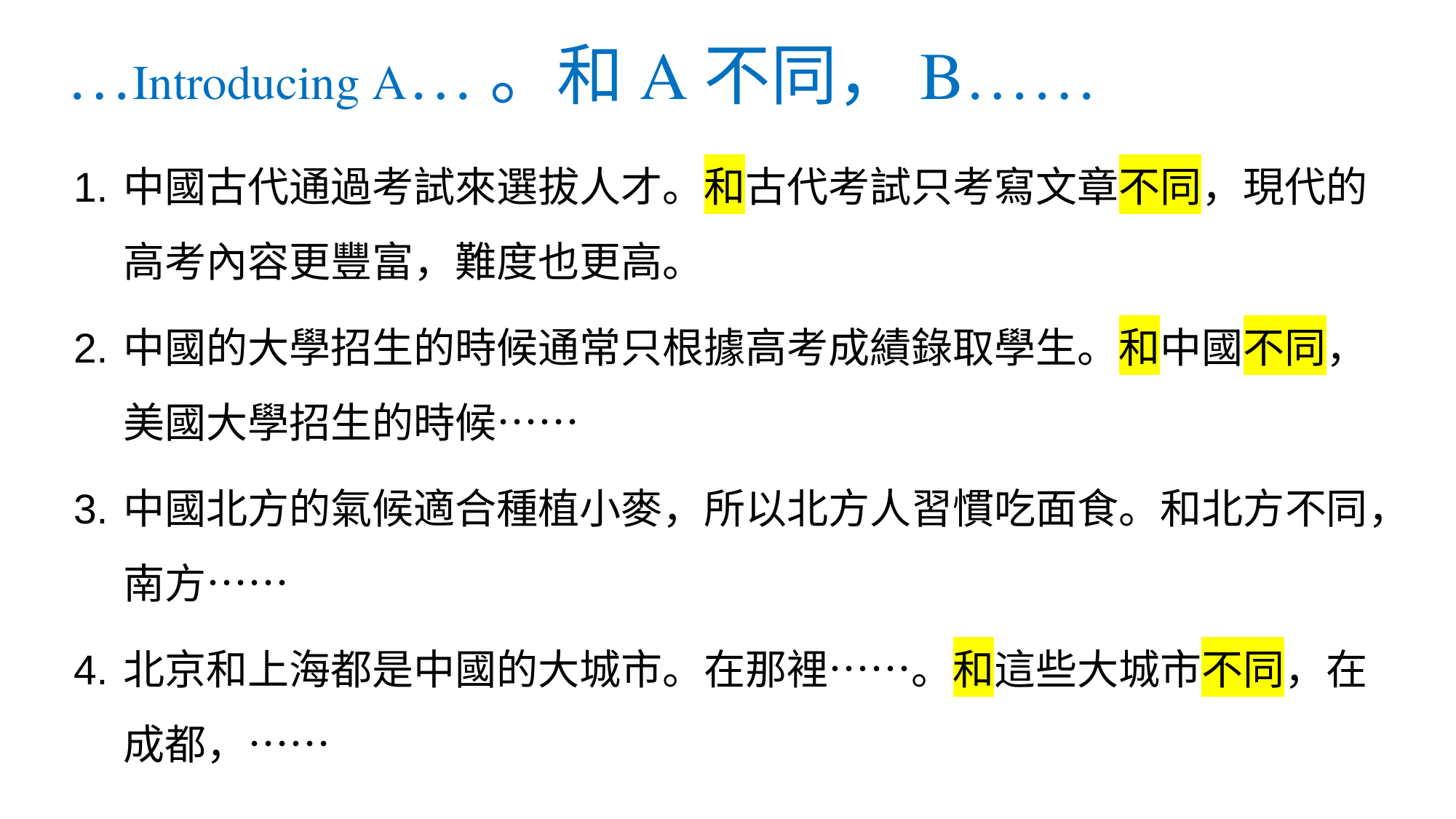

# …Introducing A…。和A不同，B……
中國古代通過考試來選拔人才。和古代考試只考寫文章不同，現代的高考內容更豐富，難度也更高。
中國的大學招生的時候通常只根據高考成績錄取學生。和中國不同，美國大學招生的時候……
中國北方的氣候適合種植小麥，所以北方人習慣吃面食。和北方不同，南方……
北京和上海都是中國的大城市。在那裡……。和這些大城市不同，在成都，……